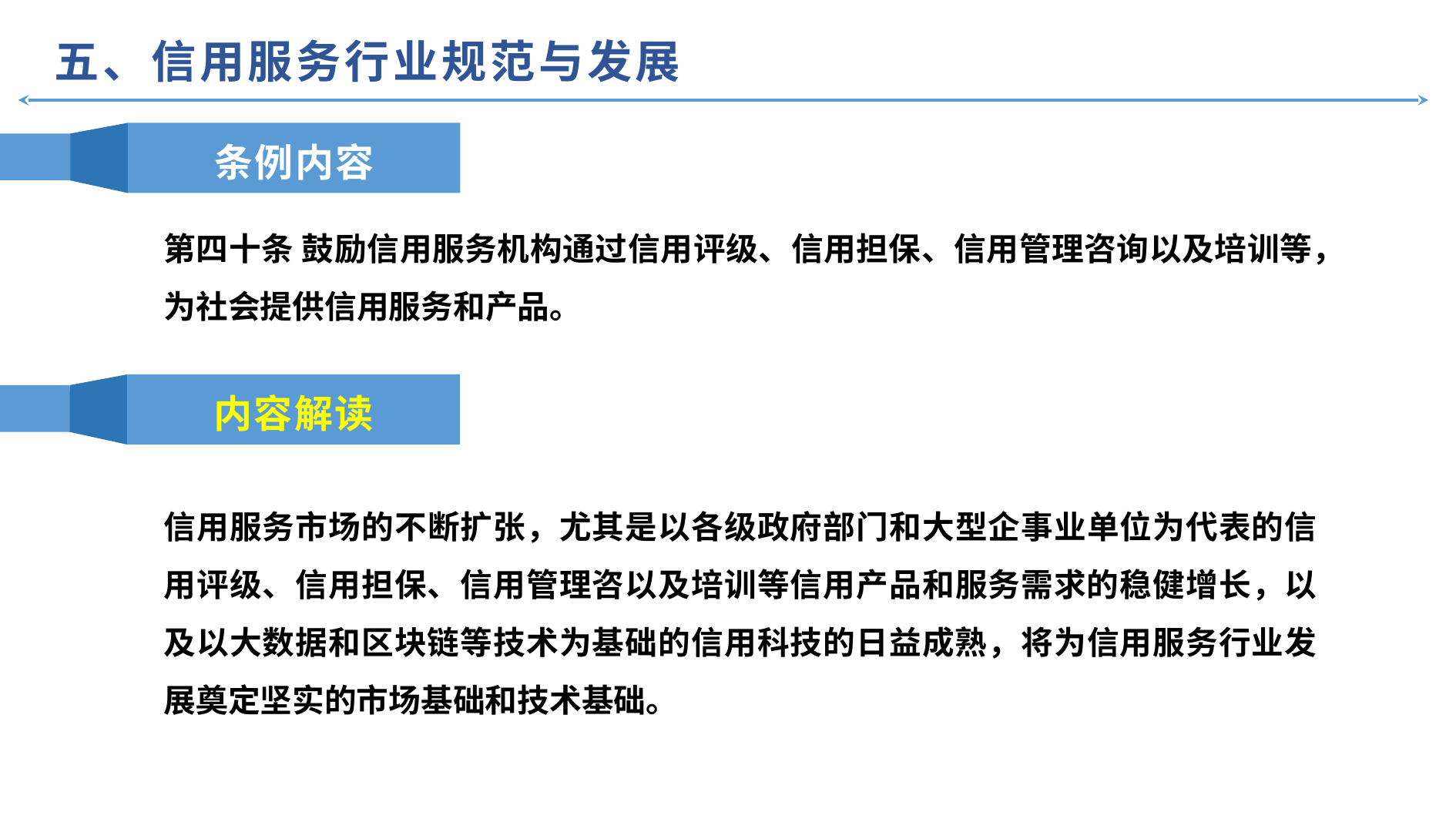

五、信用服务行业规范与发展
条例内容

第四十条 鼓励信用服务机构通过信用评级、信用担保、信用管理咨询以及培训等，为社会提供信用服务和产品。
内容解读

信用服务市场的不断扩张，尤其是以各级政府部门和大型企事业单位为代表的信用评级、信用担保、信用管理咨以及培训等信用产品和服务需求的稳健增长，以及以大数据和区块链等技术为基础的信用科技的日益成熟，将为信用服务行业发展奠定坚实的市场基础和技术基础。